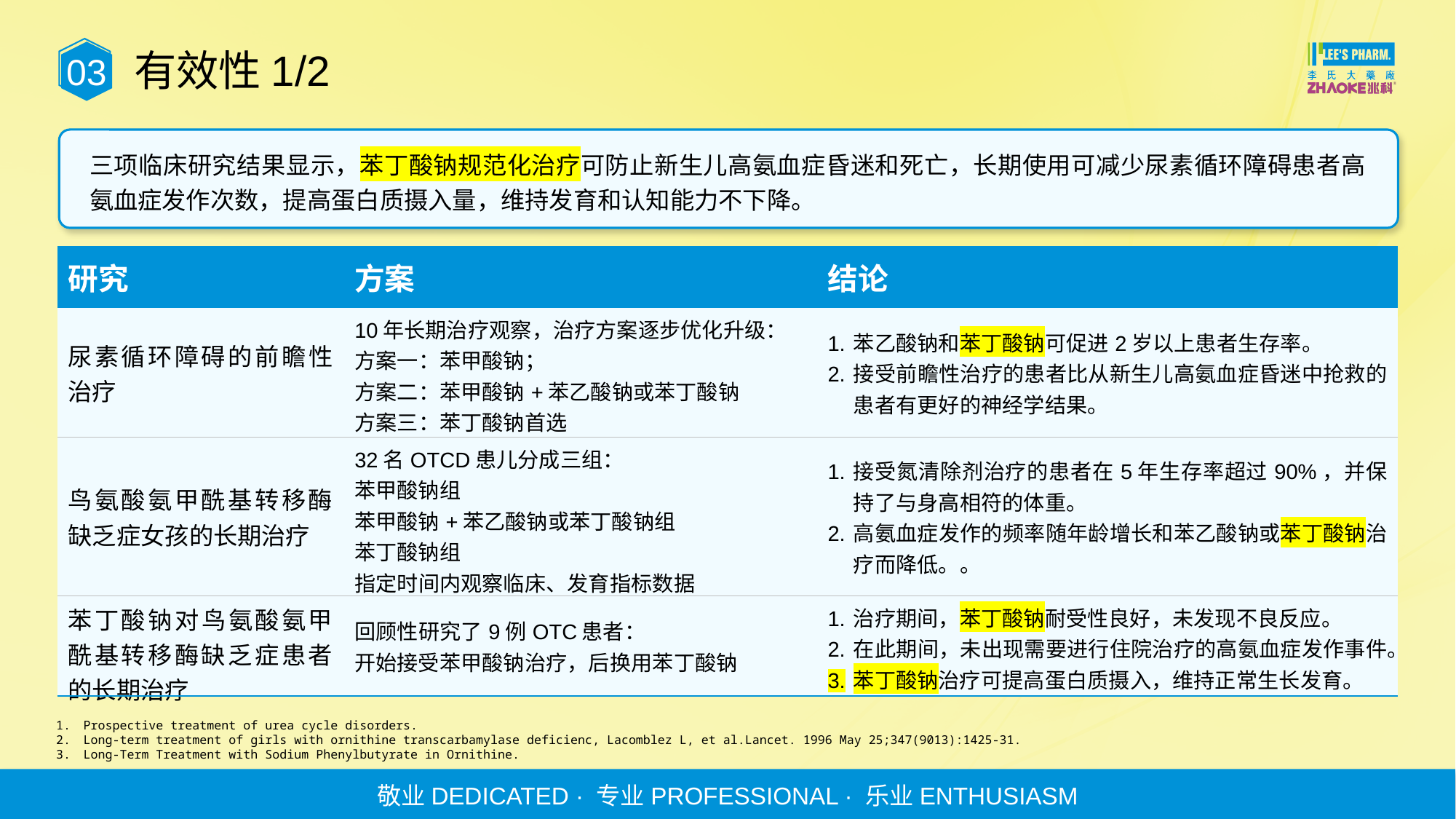

03
有效性1/2

三项临床研究结果显示，苯丁酸钠规范化治疗可防止新生儿高氨血症昏迷和死亡，长期使用可减少尿素循环障碍患者高氨血症发作次数，提高蛋白质摄入量，维持发育和认知能力不下降。
| 研究 | 方案 | 结论 |
| --- | --- | --- |
| 尿素循环障碍的前瞻性治疗 | 10年长期治疗观察，治疗方案逐步优化升级： 方案一：苯甲酸钠； 方案二：苯甲酸钠+苯乙酸钠或苯丁酸钠 方案三：苯丁酸钠首选 | 苯乙酸钠和苯丁酸钠可促进2岁以上患者生存率。 接受前瞻性治疗的患者比从新生儿高氨血症昏迷中抢救的患者有更好的神经学结果。 |
| 鸟氨酸氨甲酰基转移酶缺乏症女孩的长期治疗 | 32名OTCD患儿分成三组： 苯甲酸钠组 苯甲酸钠+苯乙酸钠或苯丁酸钠组 苯丁酸钠组 指定时间内观察临床、发育指标数据 | 接受氮清除剂治疗的患者在5年生存率超过90%，并保持了与身高相符的体重。 高氨血症发作的频率随年龄增长和苯乙酸钠或苯丁酸钠治疗而降低。。 |
| 苯丁酸钠对鸟氨酸氨甲酰基转移酶缺乏症患者的长期治疗 | 回顾性研究了9例OTC患者： 开始接受苯甲酸钠治疗，后换用苯丁酸钠 | 治疗期间，苯丁酸钠耐受性良好，未发现不良反应。 在此期间，未出现需要进行住院治疗的高氨血症发作事件。 苯丁酸钠治疗可提高蛋白质摄入，维持正常生长发育。 |
Prospective treatment of urea cycle disorders.
Long-term treatment of girls with ornithine transcarbamylase deficienc, Lacomblez L, et al.Lancet. 1996 May 25;347(9013):1425-31.
Long-Term Treatment with Sodium Phenylbutyrate in Ornithine.